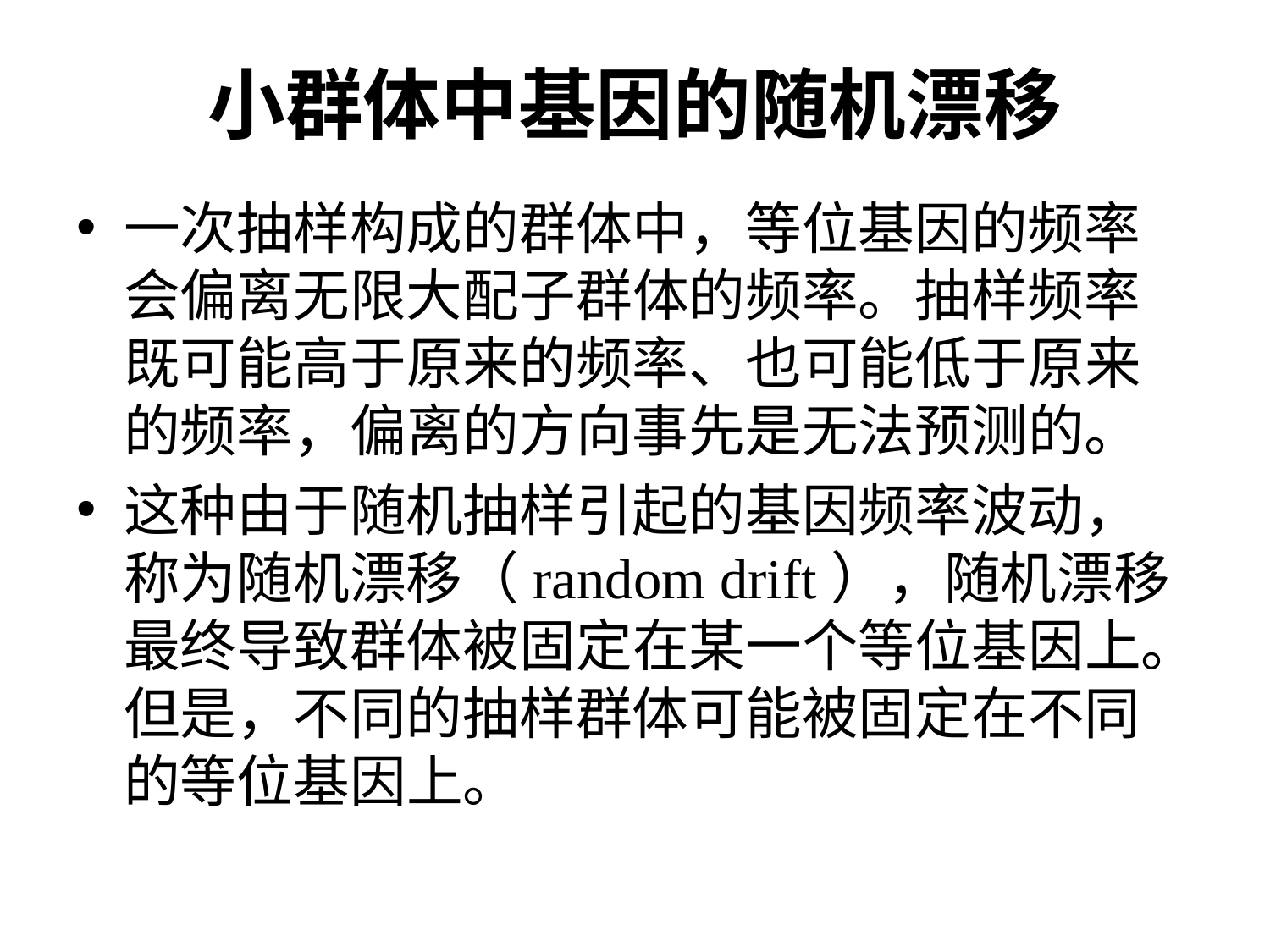

# 小群体中基因的随机漂移
一次抽样构成的群体中，等位基因的频率会偏离无限大配子群体的频率。抽样频率既可能高于原来的频率、也可能低于原来的频率，偏离的方向事先是无法预测的。
这种由于随机抽样引起的基因频率波动，称为随机漂移（random drift），随机漂移最终导致群体被固定在某一个等位基因上。但是，不同的抽样群体可能被固定在不同的等位基因上。